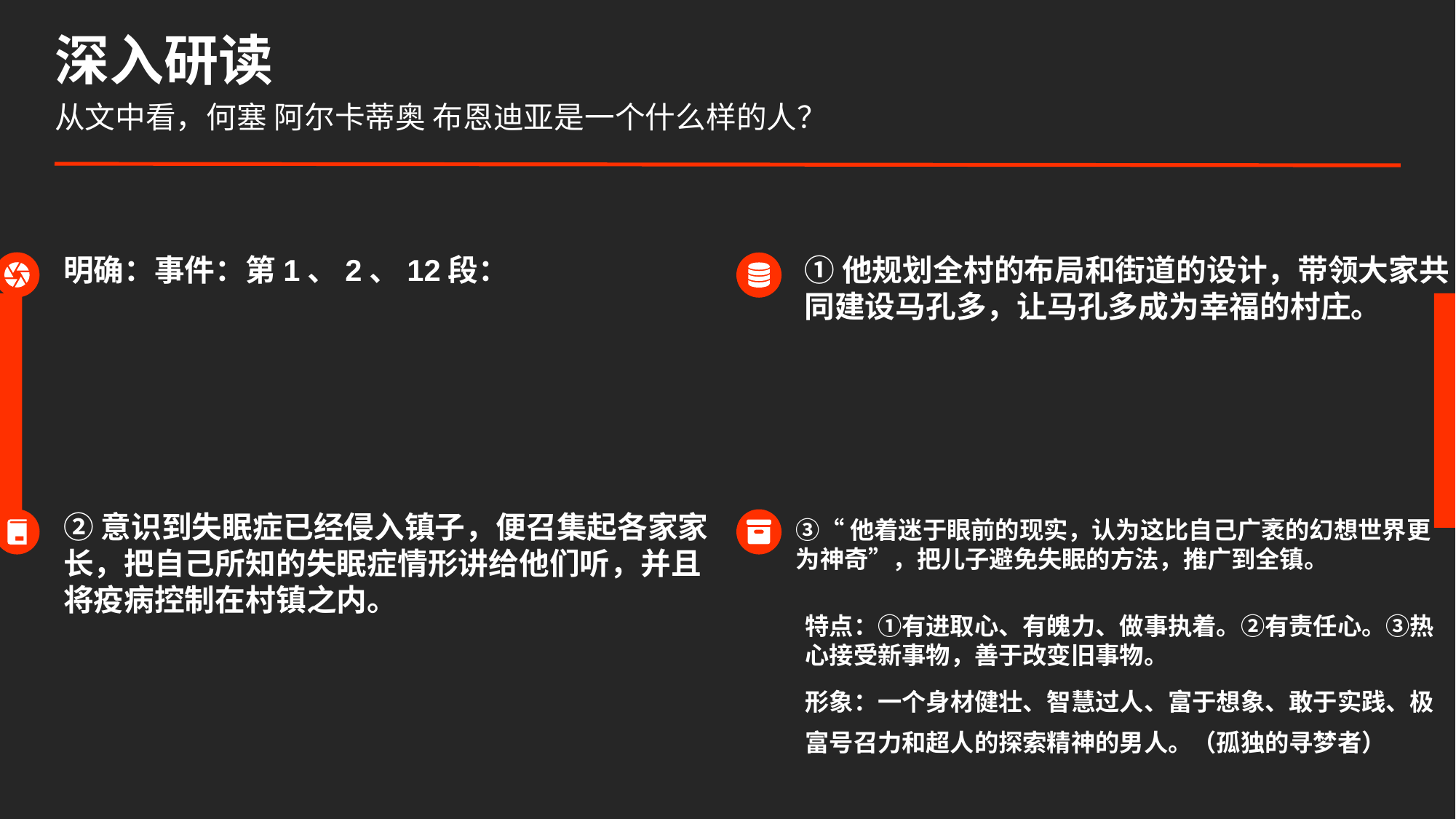

深入研读
从文中看，何塞 阿尔卡蒂奥 布恩迪亚是一个什么样的人？
明确：事件：第1、2、12段：
①他规划全村的布局和街道的设计，带领大家共同建设马孔多，让马孔多成为幸福的村庄。

②意识到失眠症已经侵入镇子，便召集起各家家长，把自己所知的失眠症情形讲给他们听，并且将疫病控制在村镇之内。

③“他着迷于眼前的现实，认为这比自己广袤的幻想世界更为神奇”，把儿子避免失眠的方法，推广到全镇。

特点：①有进取心、有魄力、做事执着。②有责任心。③热心接受新事物，善于改变旧事物。
形象：一个身材健壮、智慧过人、富于想象、敢于实践、极富号召力和超人的探索精神的男人。（孤独的寻梦者）